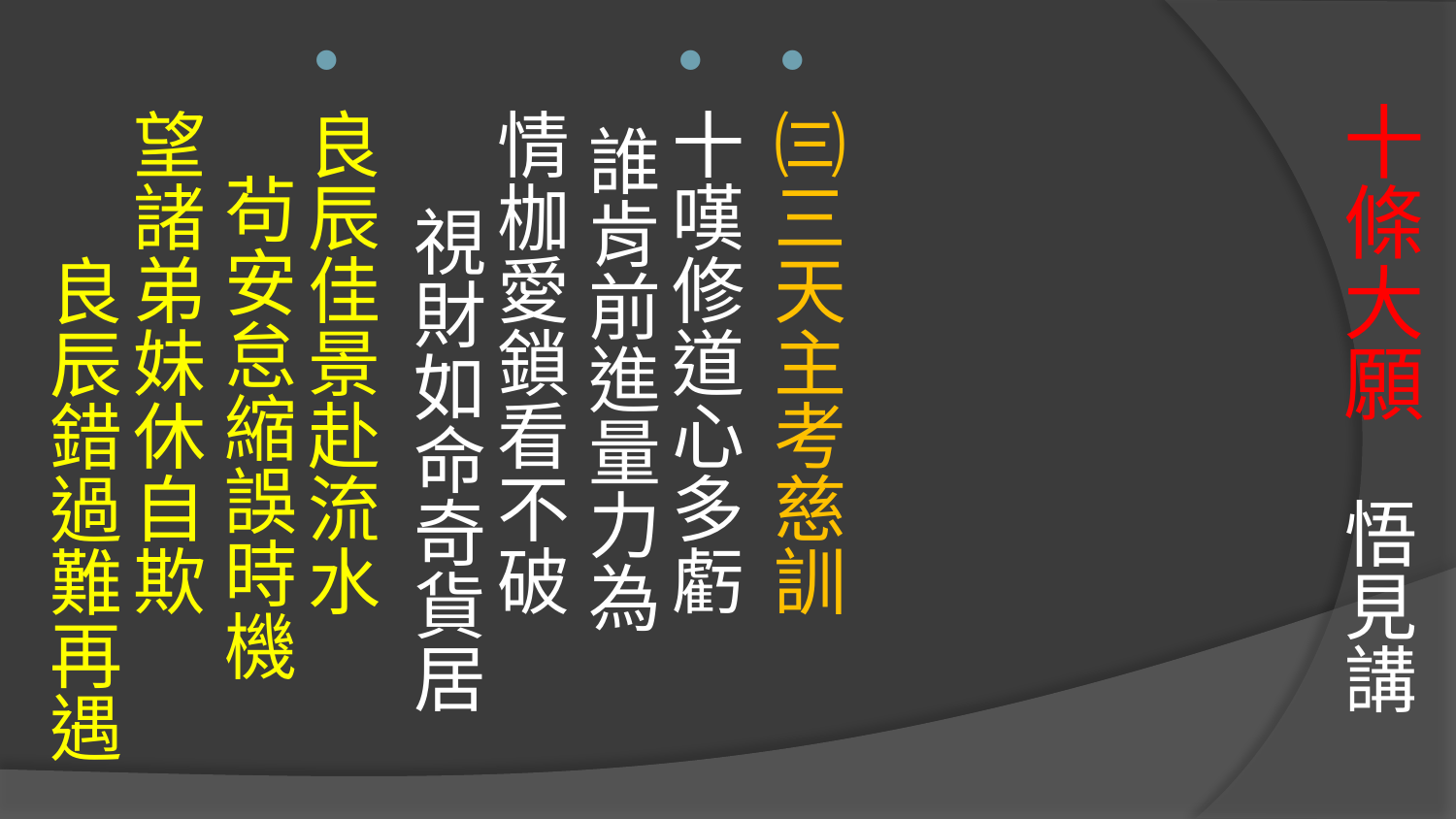

# 十條大願    悟見講
㈢三天主考慈訓
十嘆修道心多虧            誰肯前進量力為
情枷愛鎖看不破                 視財如命奇貨居
良辰佳景赴流水               茍安怠縮誤時機
望諸弟妹休自欺                    良辰錯過難再遇